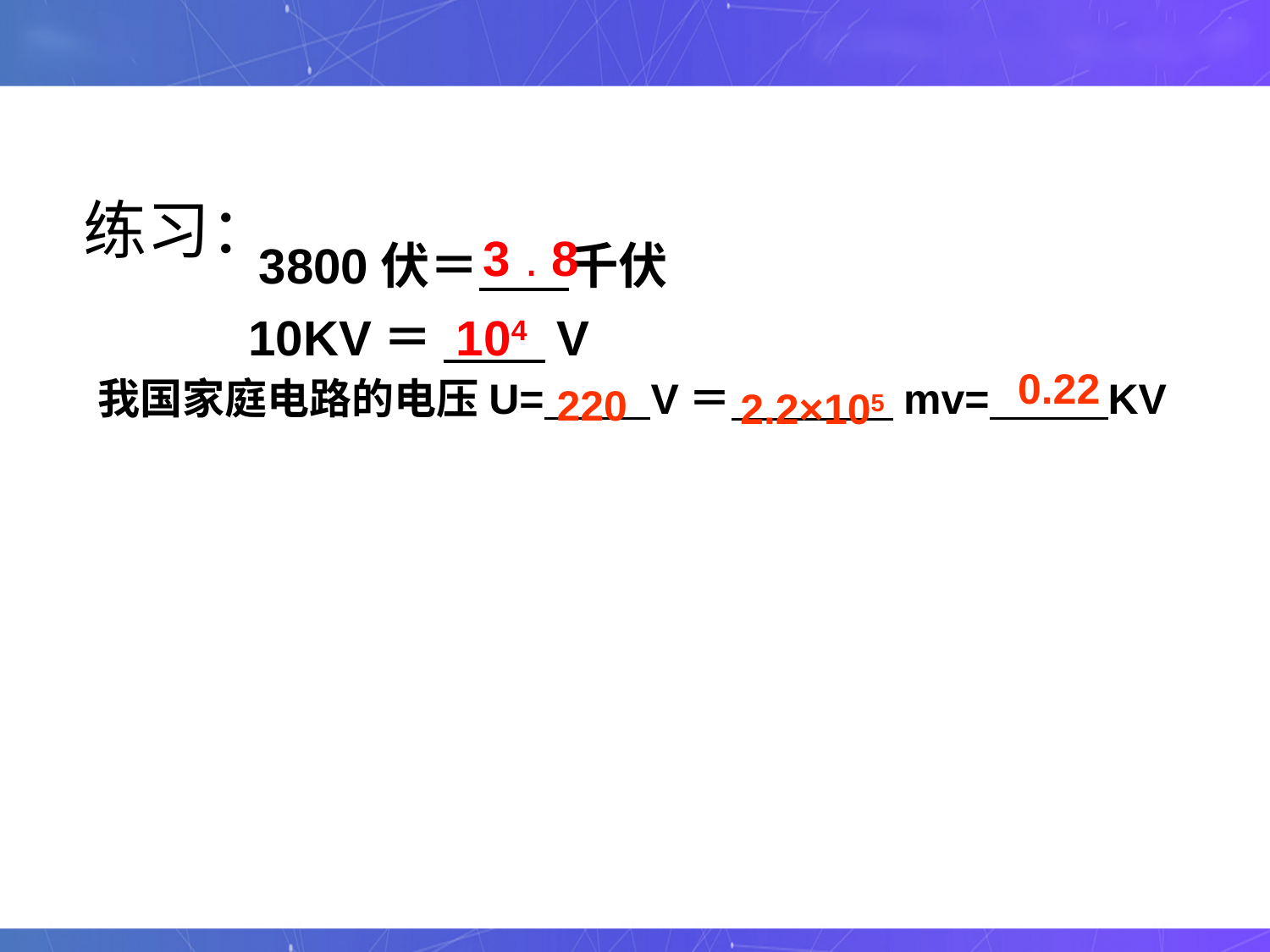

练习：
3 . 8
3800伏＝        千伏
10KV＝          V
104

0.22
我国家庭电路的电压U=         V＝                 mv=          KV
220
2.2×105